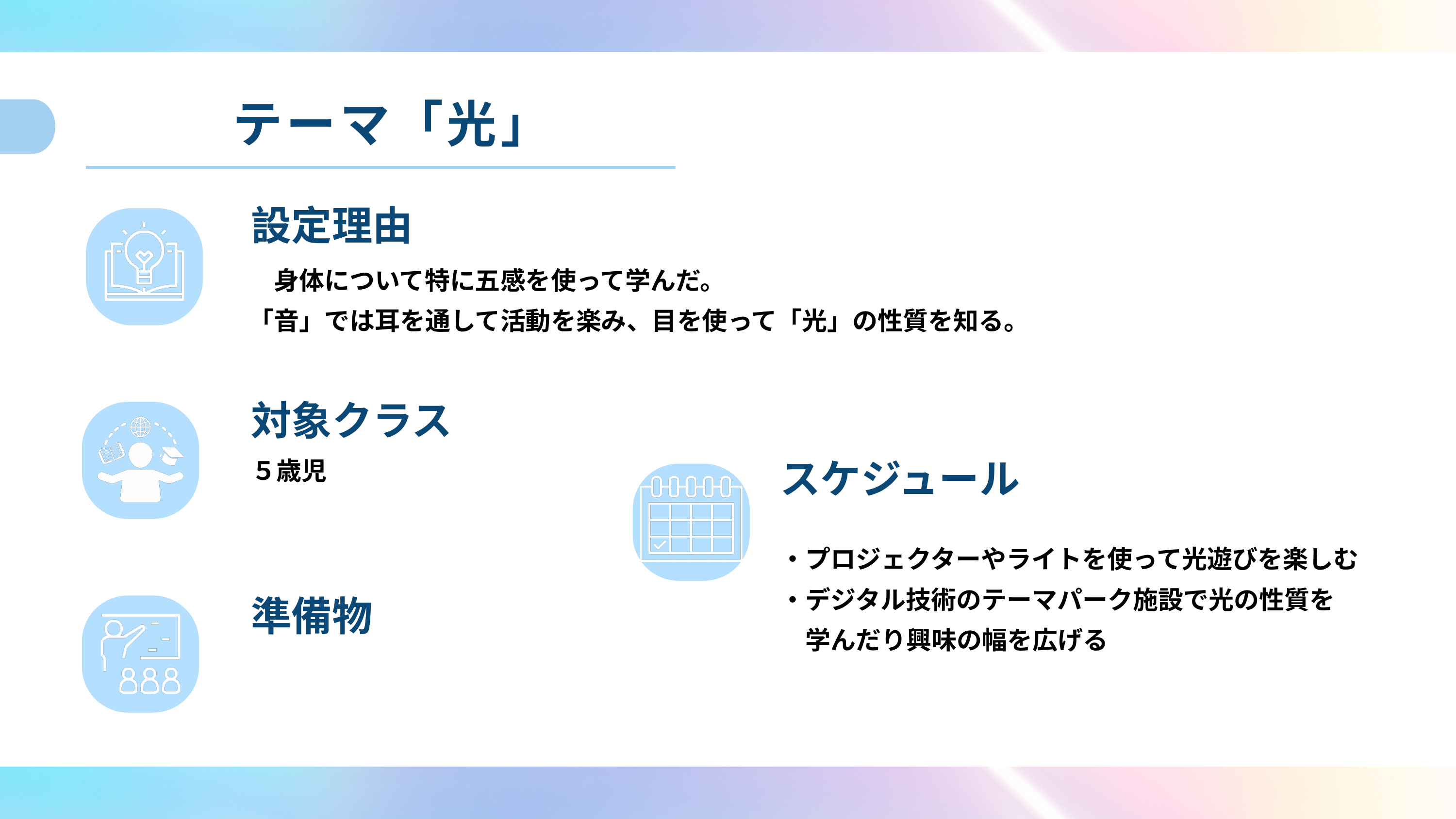

テーマ「光」

設定理由

　身体について特に五感を使って学んだ。
「音」では耳を通して活動を楽み、目を使って「光」の性質を知る。
対象クラス

５歳児
スケジュール

・プロジェクターやライトを使って光遊びを楽しむ
・デジタル技術のテーマパーク施設で光の性質を
　学んだり興味の幅を広げる
準備物